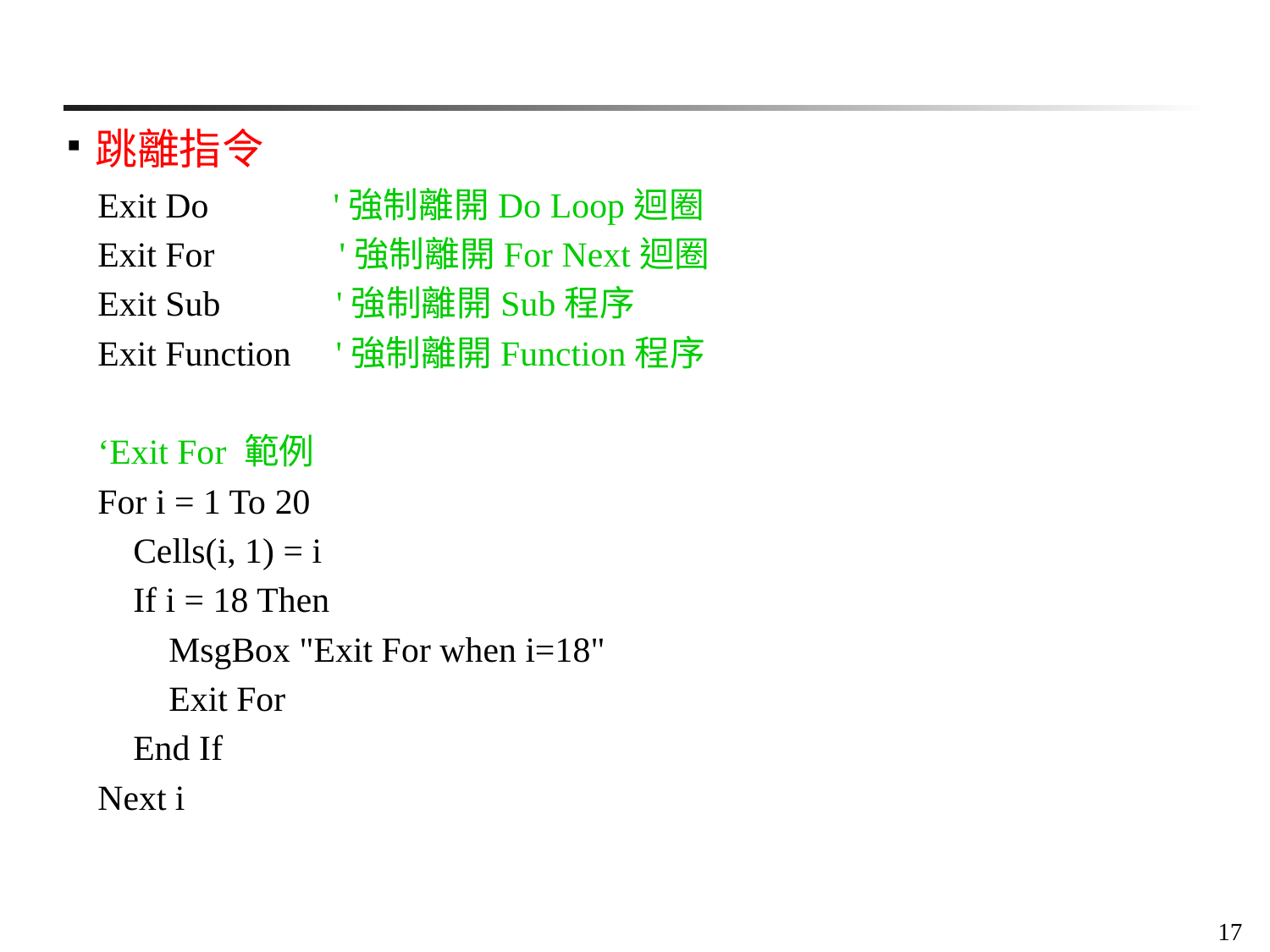

跳離指令

Exit Do              '強制離開Do Loop迴圈
Exit For              '強制離開For Next迴圈
Exit Sub             '強制離開Sub程序
Exit Function     '強制離開Function程序

‘Exit For 範例
For i = 1 To 20
    Cells(i, 1) = i
    If i = 18 Then
        MsgBox "Exit For when i=18"
        Exit For
    End If
Next i
17